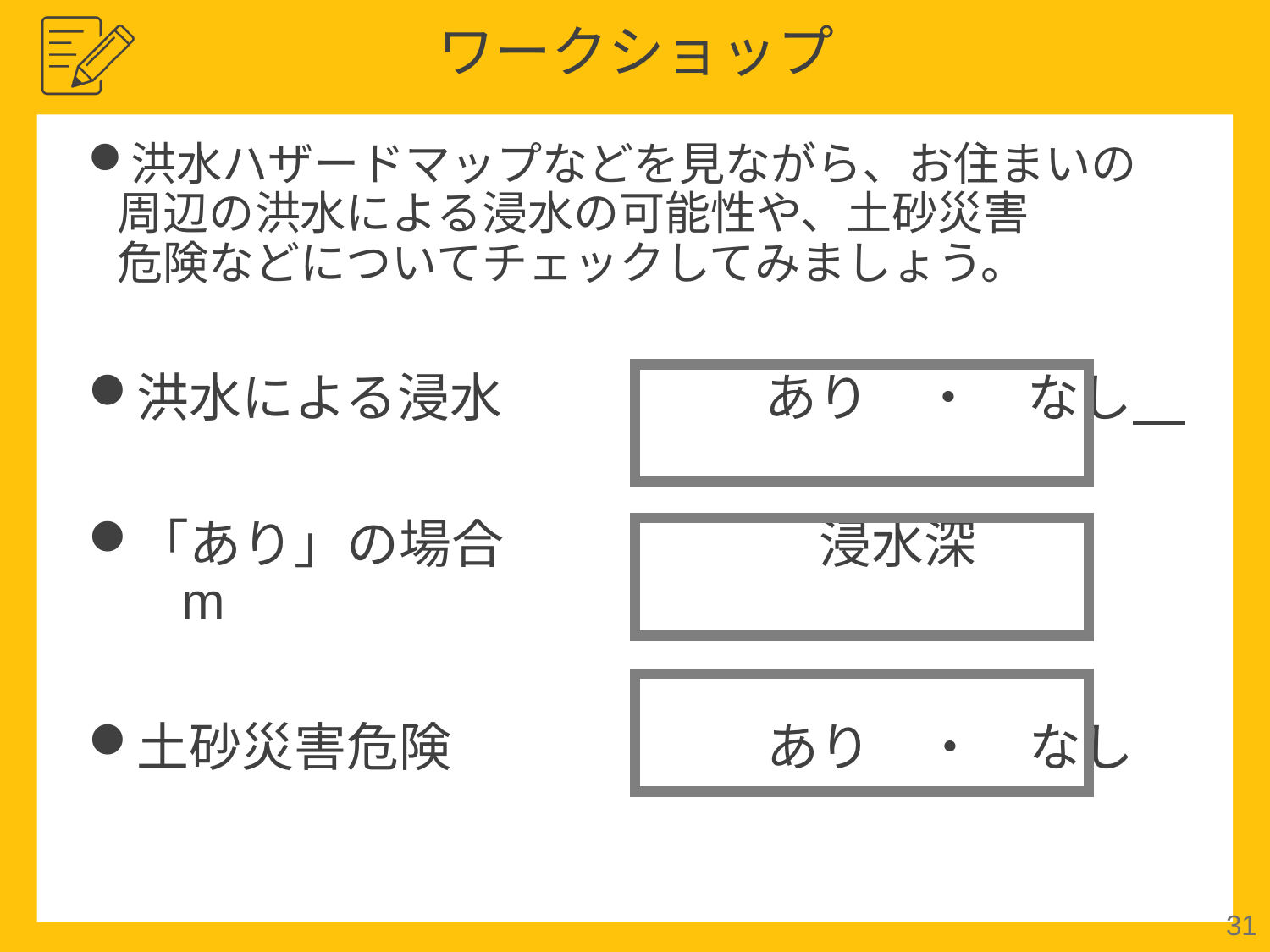

ワークショップ
洪水ハザードマップなどを見ながら、お住まいの
周辺の洪水による浸水の可能性や、土砂災害
危険などについてチェックしてみましょう。

洪水による浸水　　　　　あり　・　なし

「あり」の場合　　　　　　浸水深　　　　　m

土砂災害危険　　　　　　あり　・　なし

被害想定や
ハザードマップを見ながら、自宅周辺で懸念される地震・津波を書き出すワークを実施

31